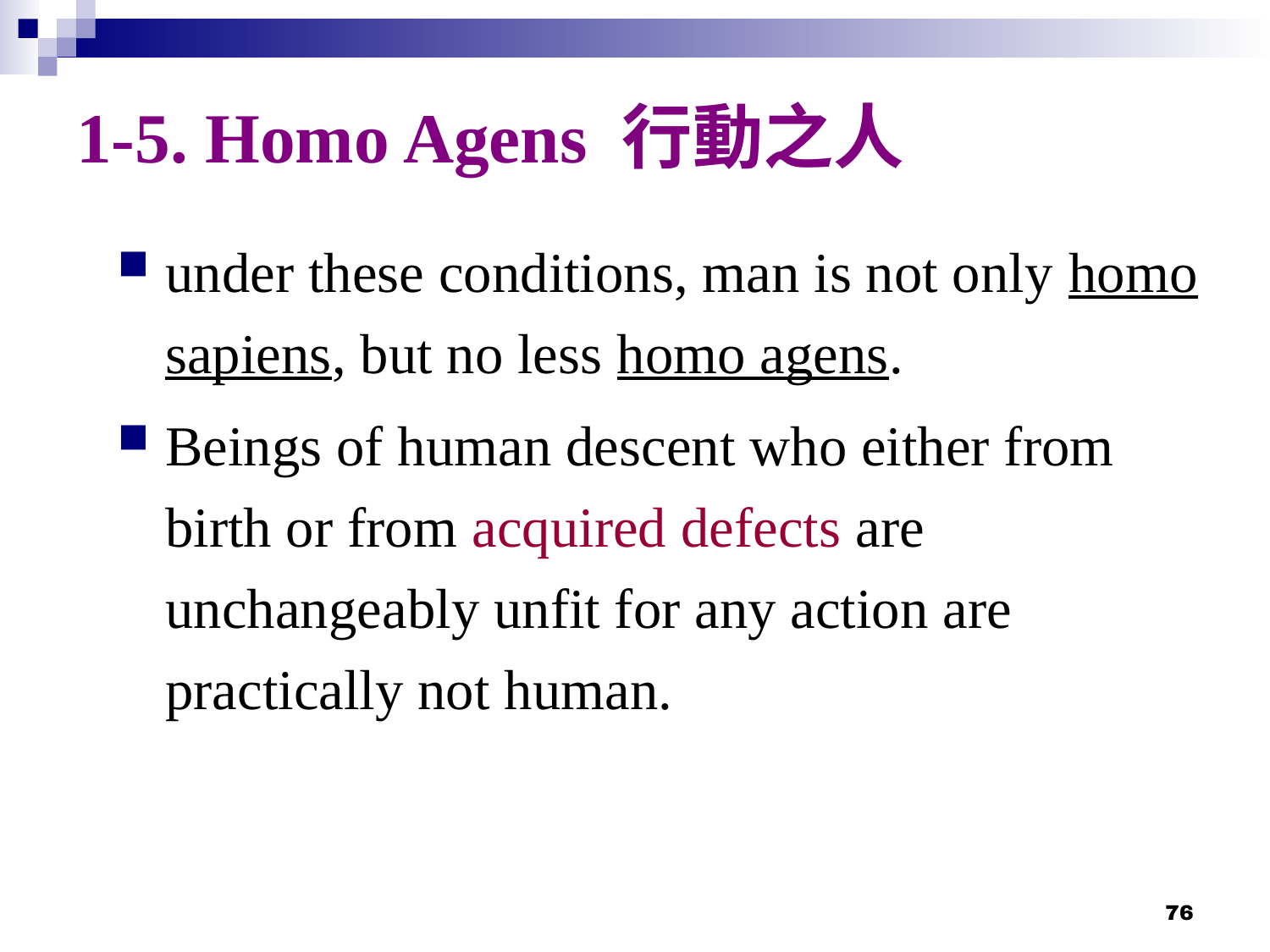

# 1-5. Homo Agens 行動之人
under these conditions, man is not only homo sapiens, but no less homo agens.
Beings of human descent who either from birth or from acquired defects are unchangeably unfit for any action are practically not human.
76